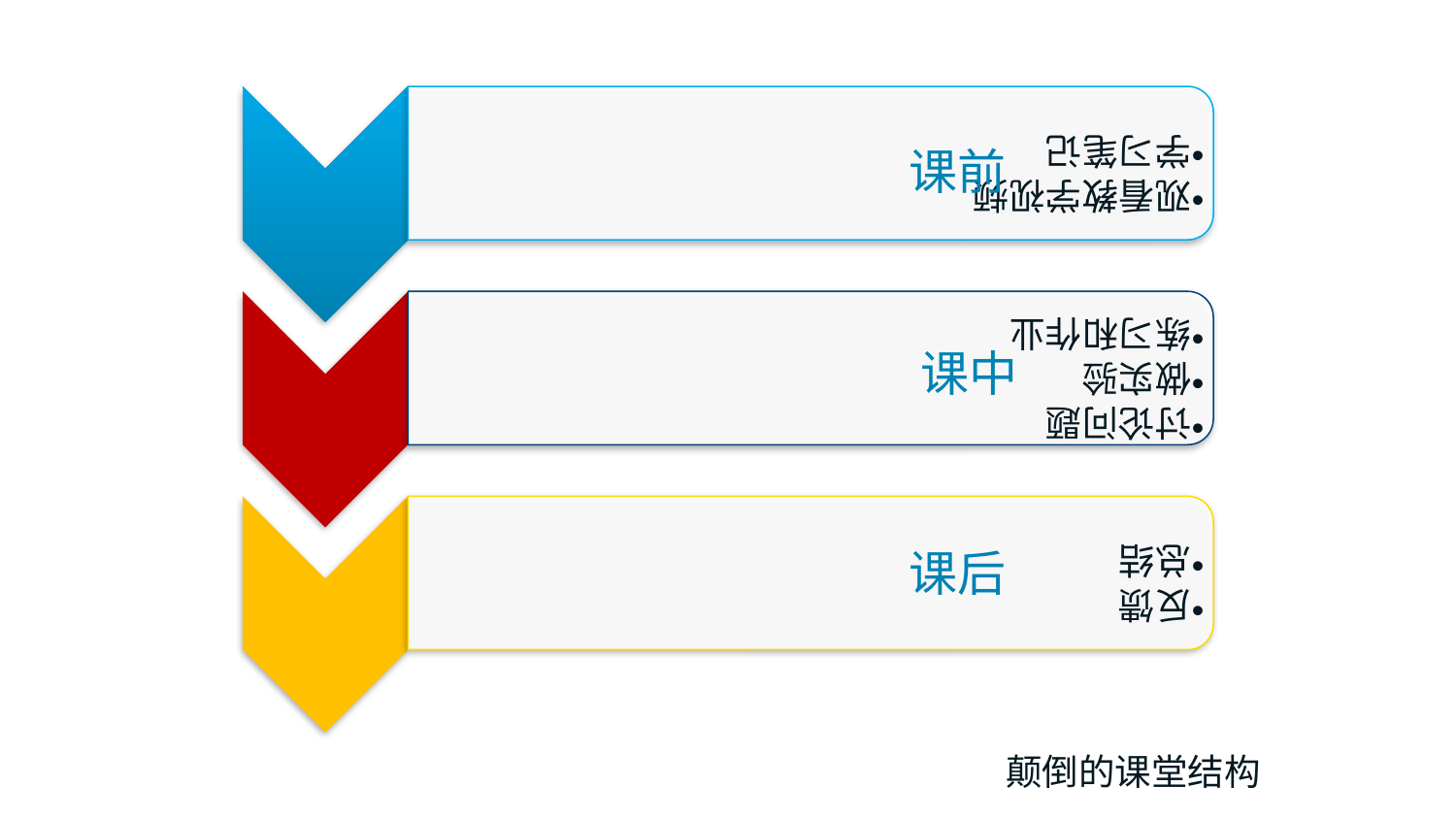

观看教学视频
学习笔记

讨论问题
做实验
练习和作业

反馈
总结
课前
课中
课后
颠倒的课堂结构